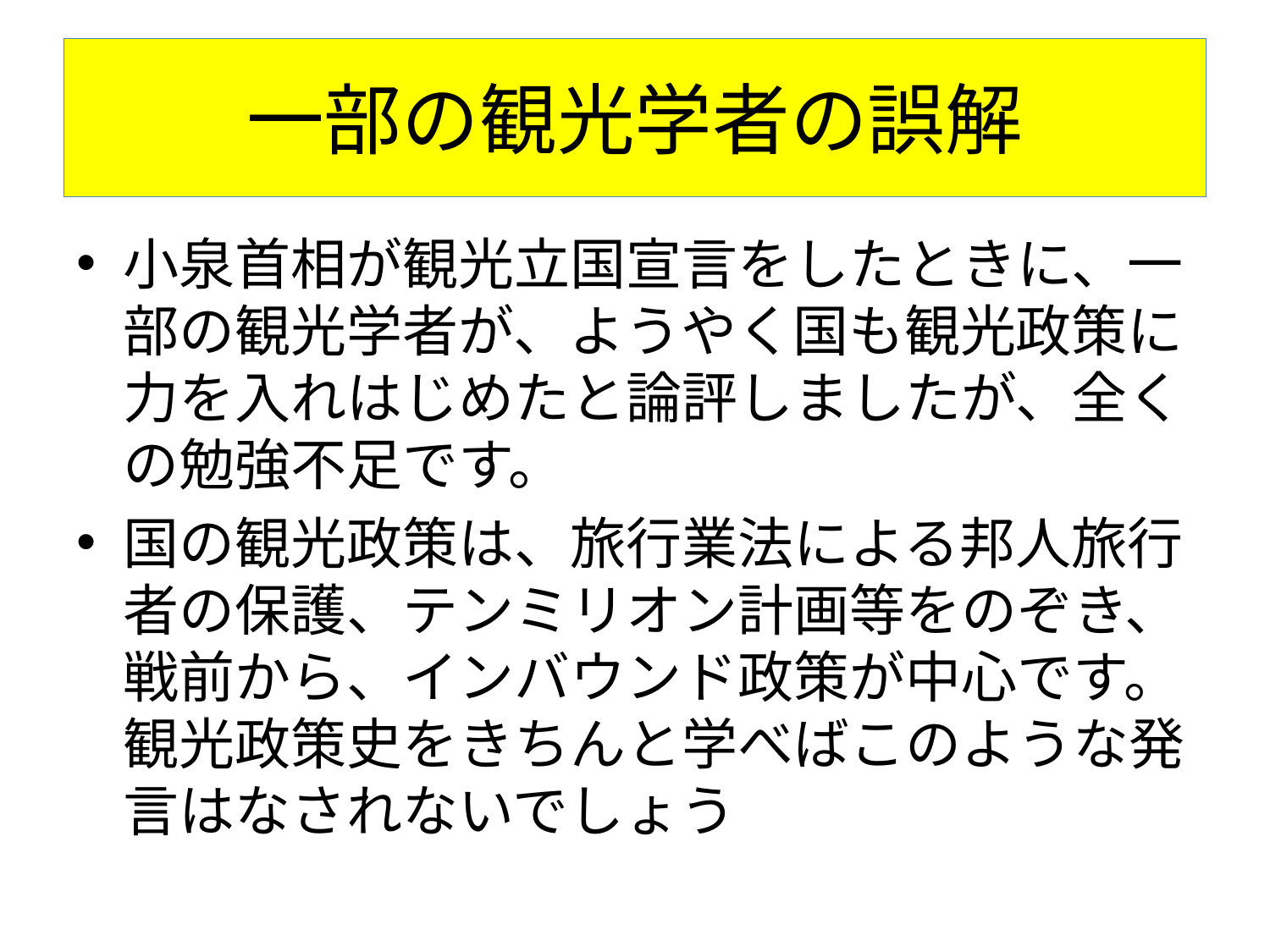

# 一部の観光学者の誤解
小泉首相が観光立国宣言をしたときに、一部の観光学者が、ようやく国も観光政策に力を入れはじめたと論評しましたが、全くの勉強不足です。
国の観光政策は、旅行業法による邦人旅行者の保護、テンミリオン計画等をのぞき、戦前から、インバウンド政策が中心です。観光政策史をきちんと学べばこのような発言はなされないでしょう